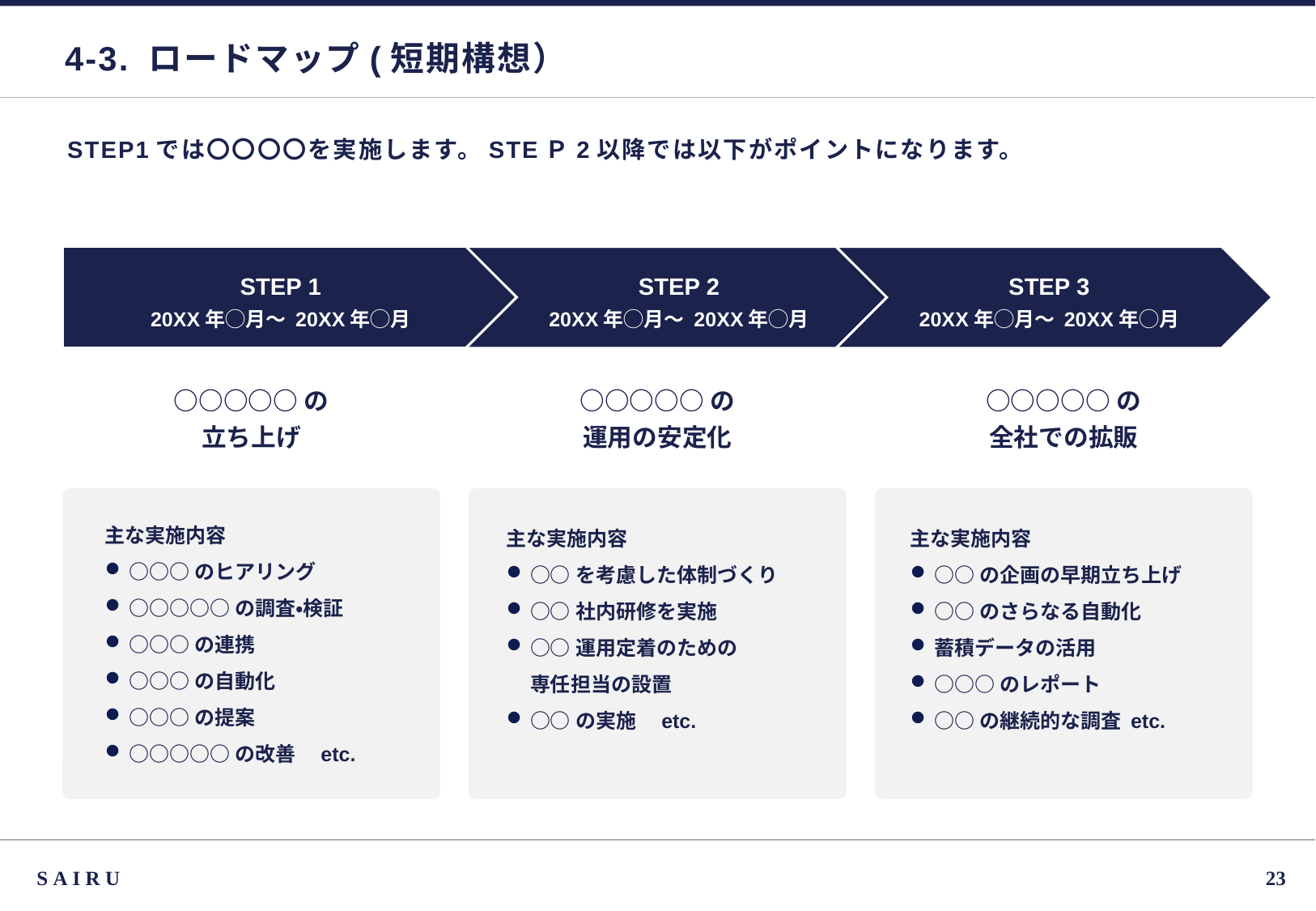

# 4-3. ロードマップ(短期構想）
STEP1では〇〇〇〇を実施します。STEＰ2以降では以下がポイントになります。

STEP 1
20XX年◯月～ 20XX年◯月
STEP 2
20XX年◯月～ 20XX年◯月
STEP 3
20XX年◯月～ 20XX年◯月
○○○○○の
立ち上げ
○○○○○の
運用の安定化
○○○○○の
全社での拡販

主な実施内容
○○○のヒアリング
○○○○○の調査・検証
○○○の連携
○○○の自動化
○○○の提案
○○○○○の改善　etc.
主な実施内容
○○の企画の早期立ち上げ
○○のさらなる自動化
蓄積データの活用
○○○のレポート
○○の継続的な調査 etc.
主な実施内容
○○を考慮した体制づくり
○○社内研修を実施
○○運用定着のための
専任担当の設置
○○の実施　etc.
SAIRU
23